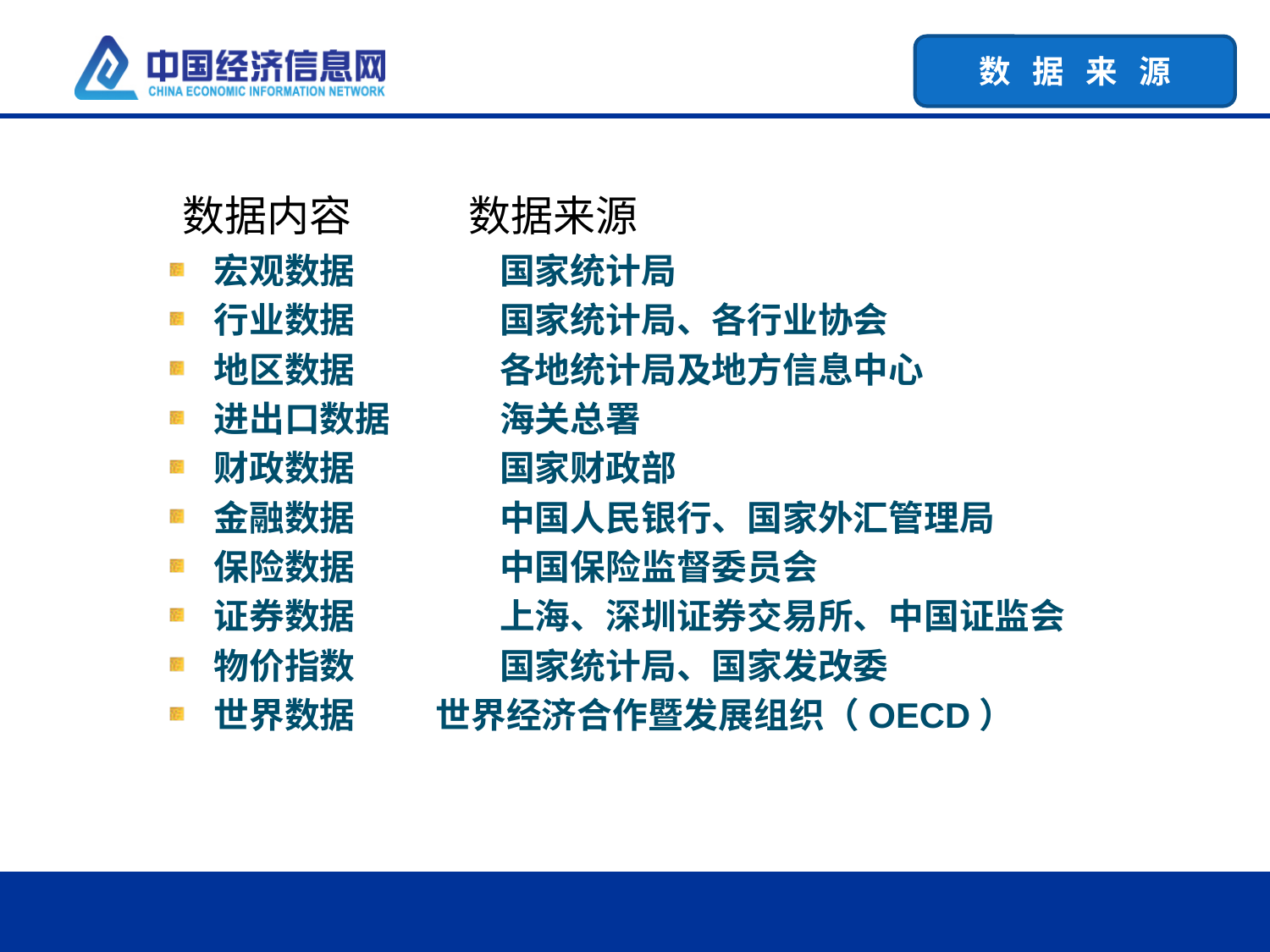

数   据   来   源
 数据内容	     数据来源
 宏观数据	      国家统计局
 行业数据	      国家统计局、各行业协会
 地区数据	      各地统计局及地方信息中心
 进出口数据	      海关总署
 财政数据	      国家财政部
 金融数据	      中国人民银行、国家外汇管理局
 保险数据	      中国保险监督委员会
 证券数据	      上海、深圳证券交易所、中国证监会
 物价指数	      国家统计局、国家发改委
 世界数据          世界经济合作暨发展组织（OECD）